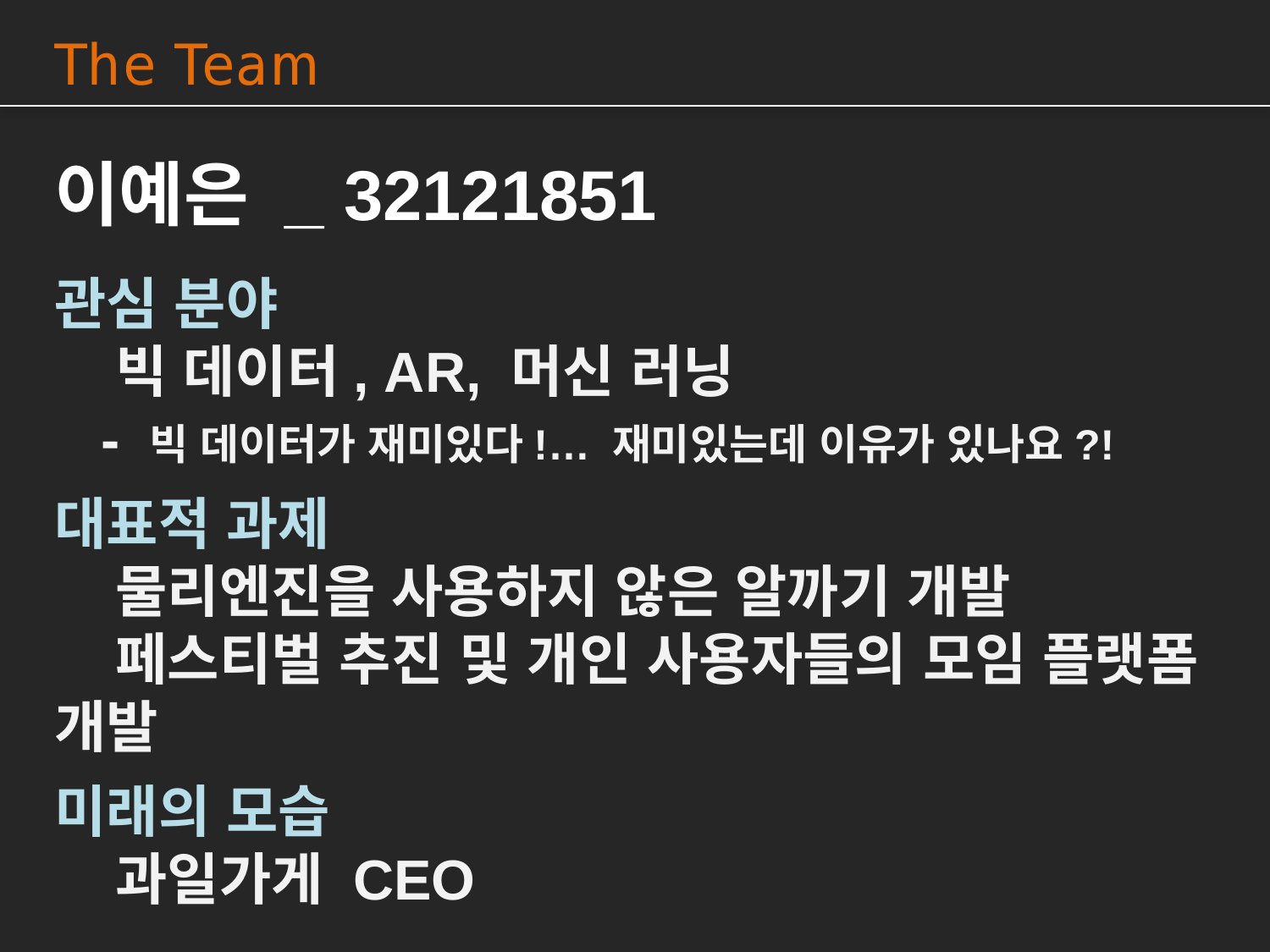

The Team
이예은 _ 32121851

관심 분야
   빅 데이터, AR, 머신 러닝
   - 빅 데이터가 재미있다!… 재미있는데 이유가 있나요?!

대표적 과제
   물리엔진을 사용하지 않은 알까기 개발
   페스티벌 추진 및 개인 사용자들의 모임 플랫폼 개발

미래의 모습
   과일가게 CEO